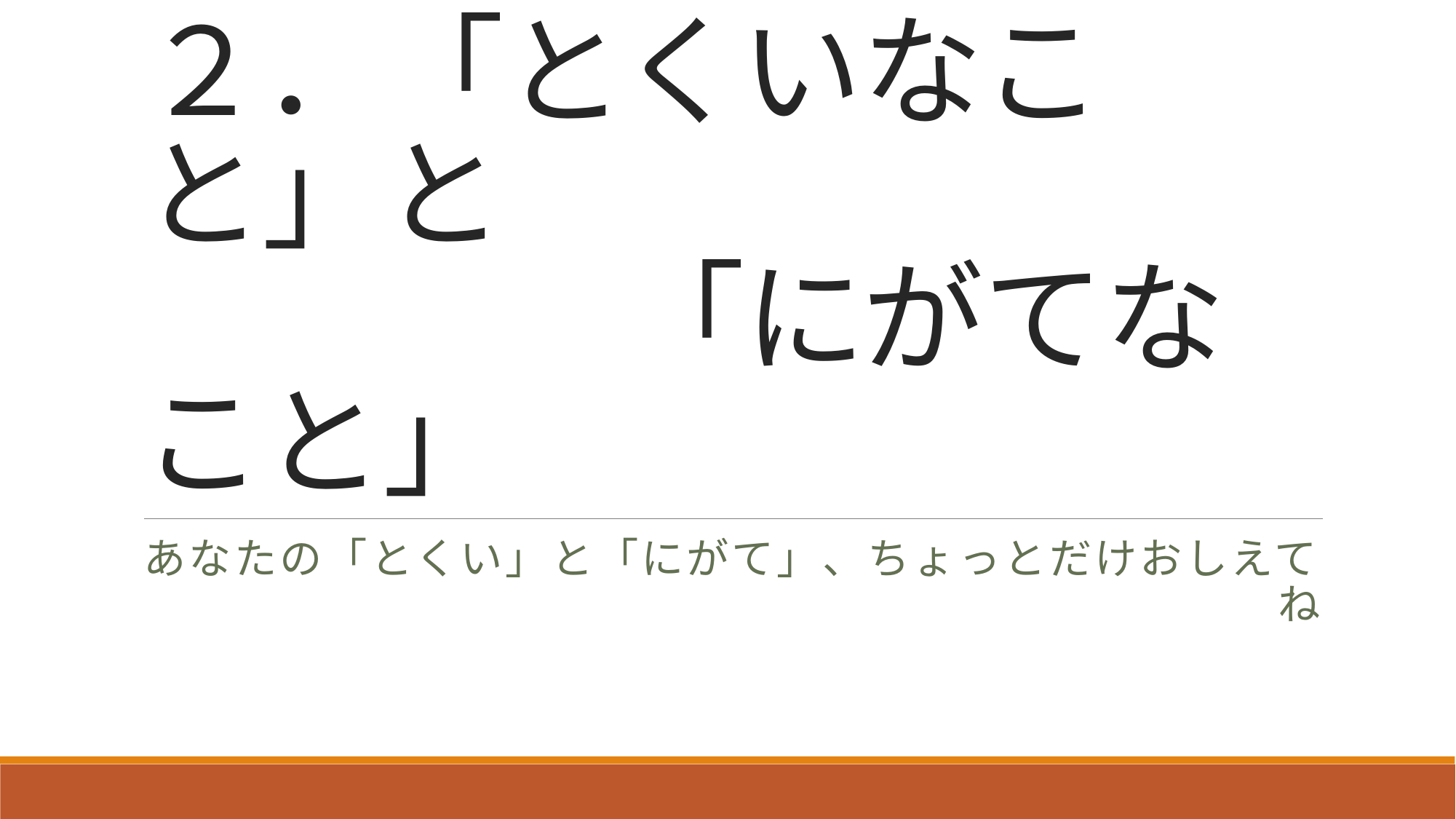

# ２．「とくいなこと」と 　　　　「にがてなこと」
あなたの「とくい」と「にがて」、ちょっとだけおしえてね